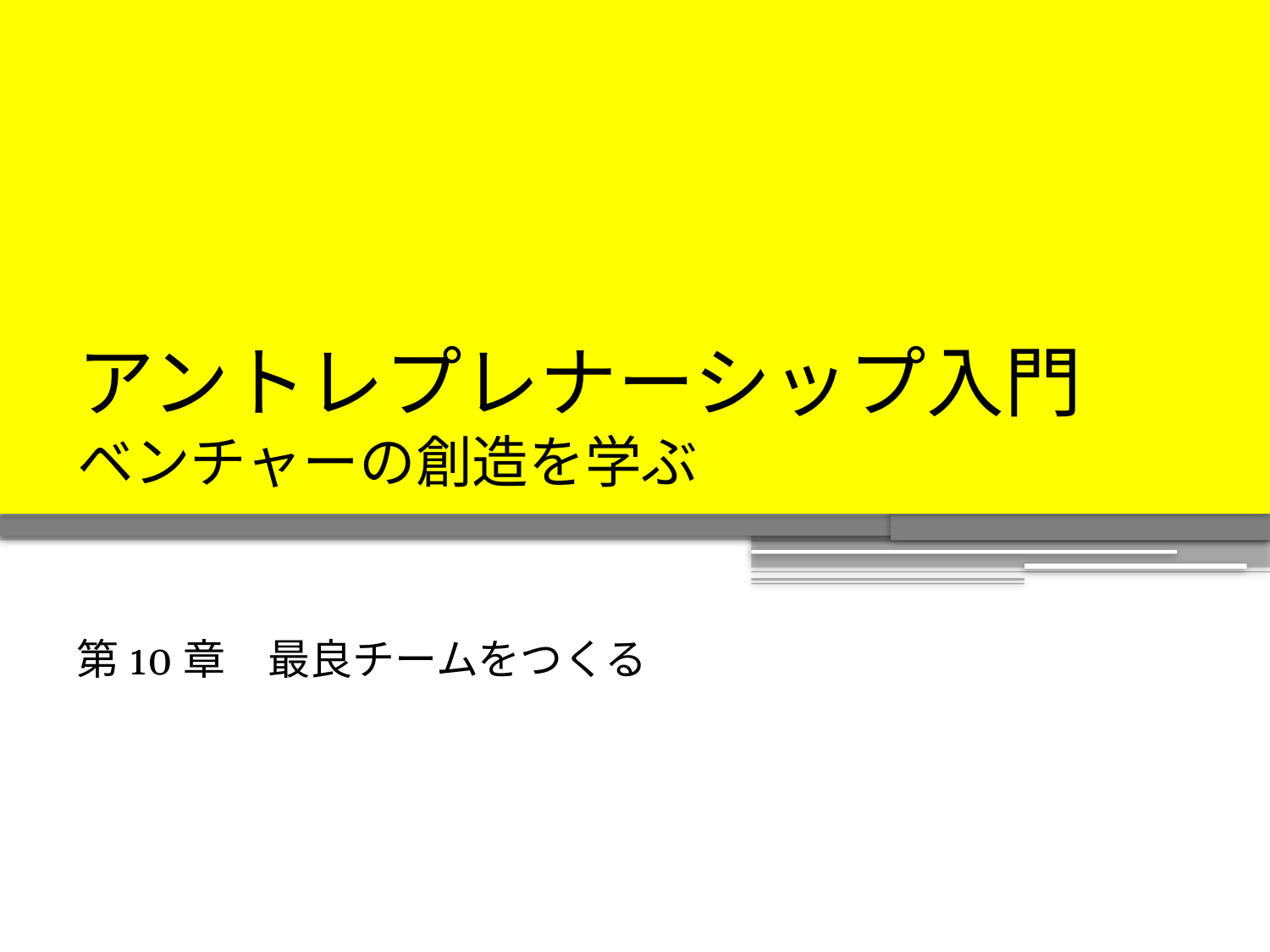

# アントレプレナーシップ入門 ベンチャーの創造を学ぶ
第10章　最良チームをつくる